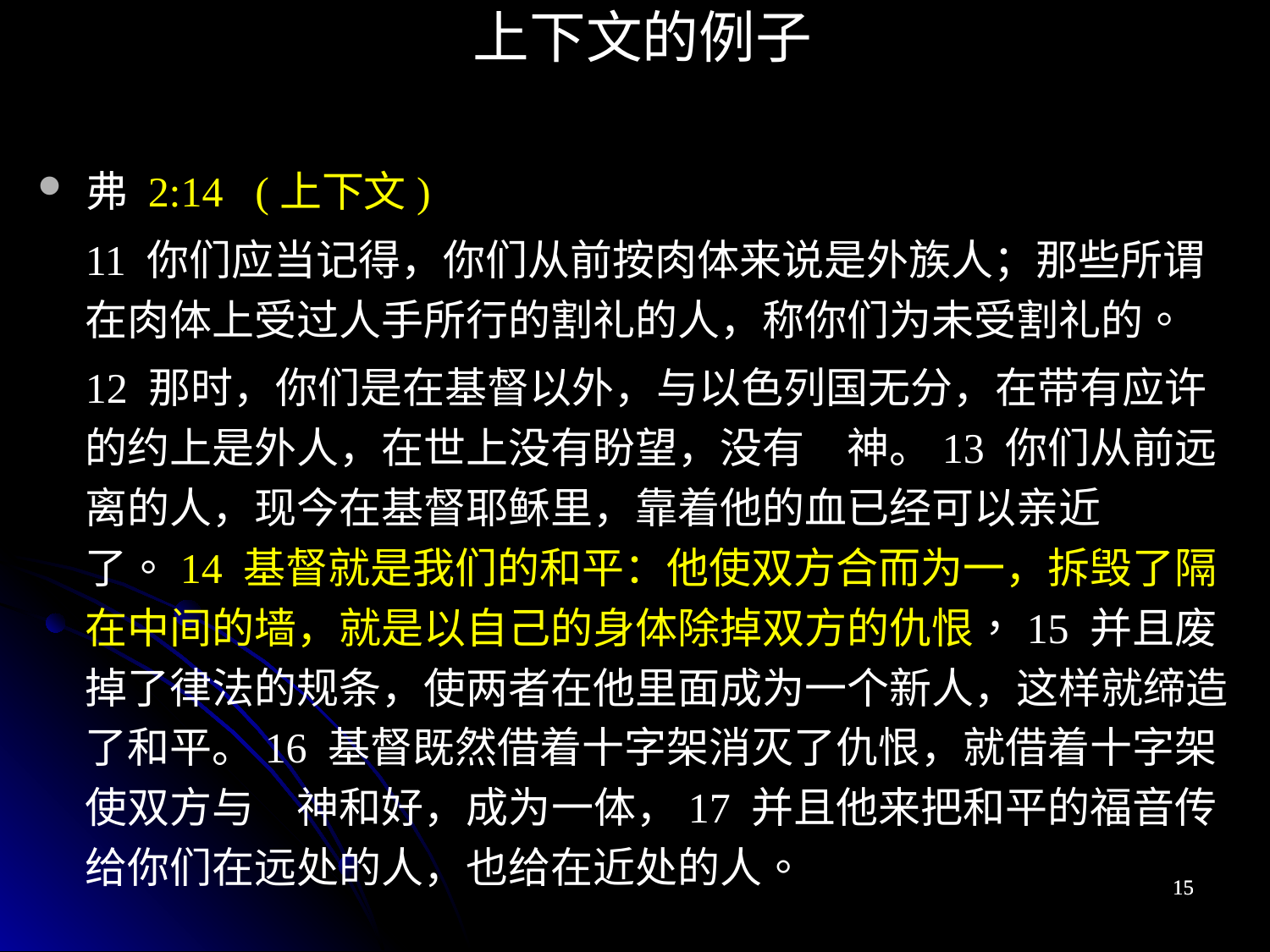

上下文的例子
弗 2:14   (上下文)
11 你们应当记得，你们从前按肉体来说是外族人；那些所谓在肉体上受过人手所行的割礼的人，称你们为未受割礼的。
12 那时，你们是在基督以外，与以色列国无分，在带有应许的约上是外人，在世上没有盼望，没有　神。13 你们从前远离的人，现今在基督耶稣里，靠着他的血已经可以亲近了。14 基督就是我们的和平：他使双方合而为一，拆毁了隔在中间的墙，就是以自己的身体除掉双方的仇恨，15 并且废掉了律法的规条，使两者在他里面成为一个新人，这样就缔造了和平。16 基督既然借着十字架消灭了仇恨，就借着十字架使双方与　神和好，成为一体，17 并且他来把和平的福音传给你们在远处的人，也给在近处的人。
15
15